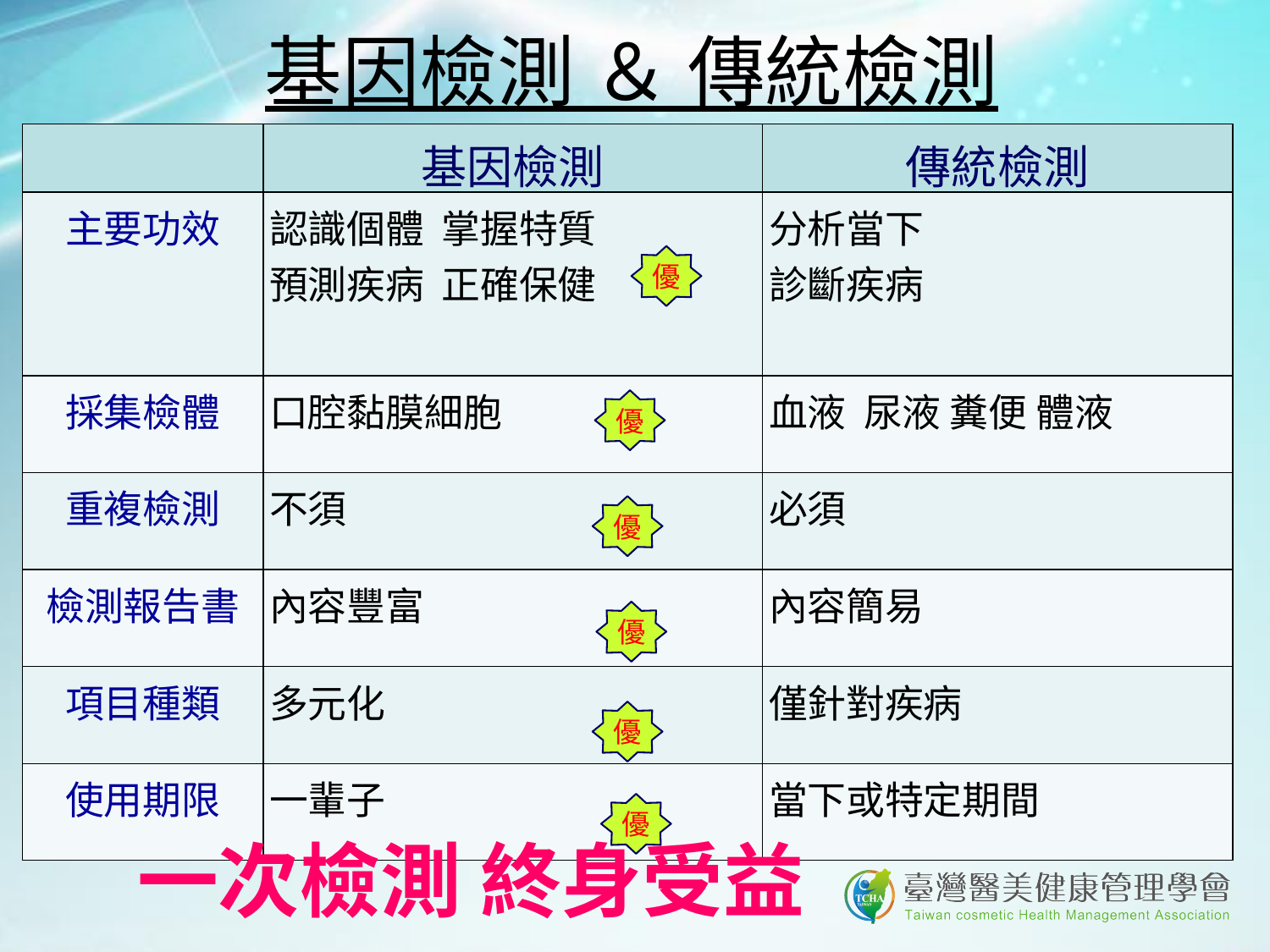

基因檢測 ＆ 傳統檢測
|  | 基因檢測 | 傳統檢測 |
| --- | --- | --- |
| 主要功效 | 認識個體 掌握特質 預測疾病 正確保健 | 分析當下 診斷疾病 |
| 採集檢體 | 口腔黏膜細胞 | 血液 尿液 糞便 體液 |
| 重複檢測 | 不須 | 必須 |
| 檢測報告書 | 內容豐富 | 內容簡易 |
| 項目種類 | 多元化 | 僅針對疾病 |
| 使用期限 | 一輩子 | 當下或特定期間 |

優

優

優

優

優

優
一次檢測 終身受益